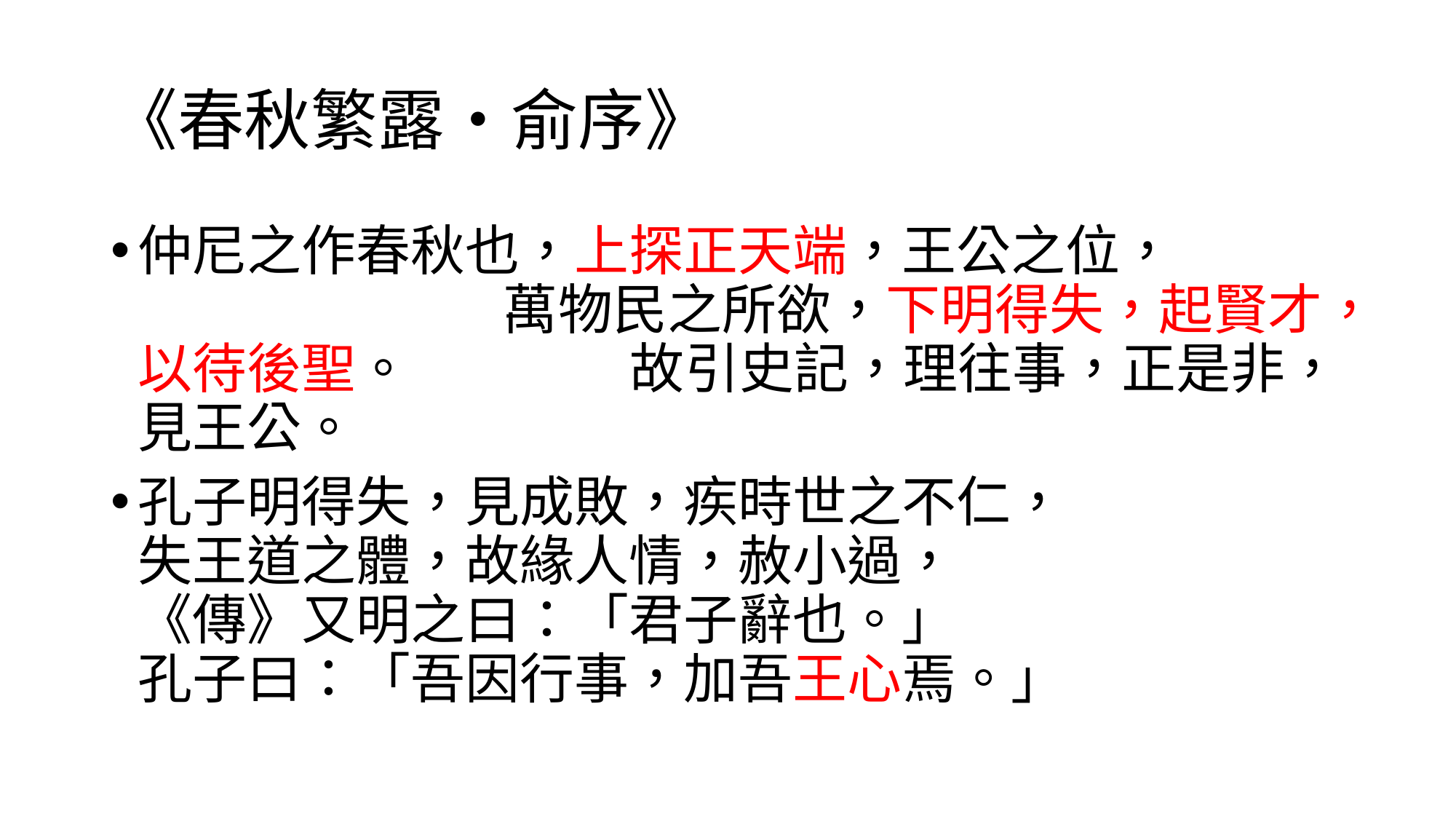

# 《春秋繁露‧俞序》
仲尼之作春秋也，上探正天端，王公之位，                                            萬物民之所欲，下明得失，起賢才，以待後聖。                  故引史記，理往事，正是非，見王公。
孔子明得失，見成敗，疾時世之不仁，                      失王道之體，故緣人情，赦小過，                             《傳》又明之曰：「君子辭也。」                             孔子曰：「吾因行事，加吾王心焉。」